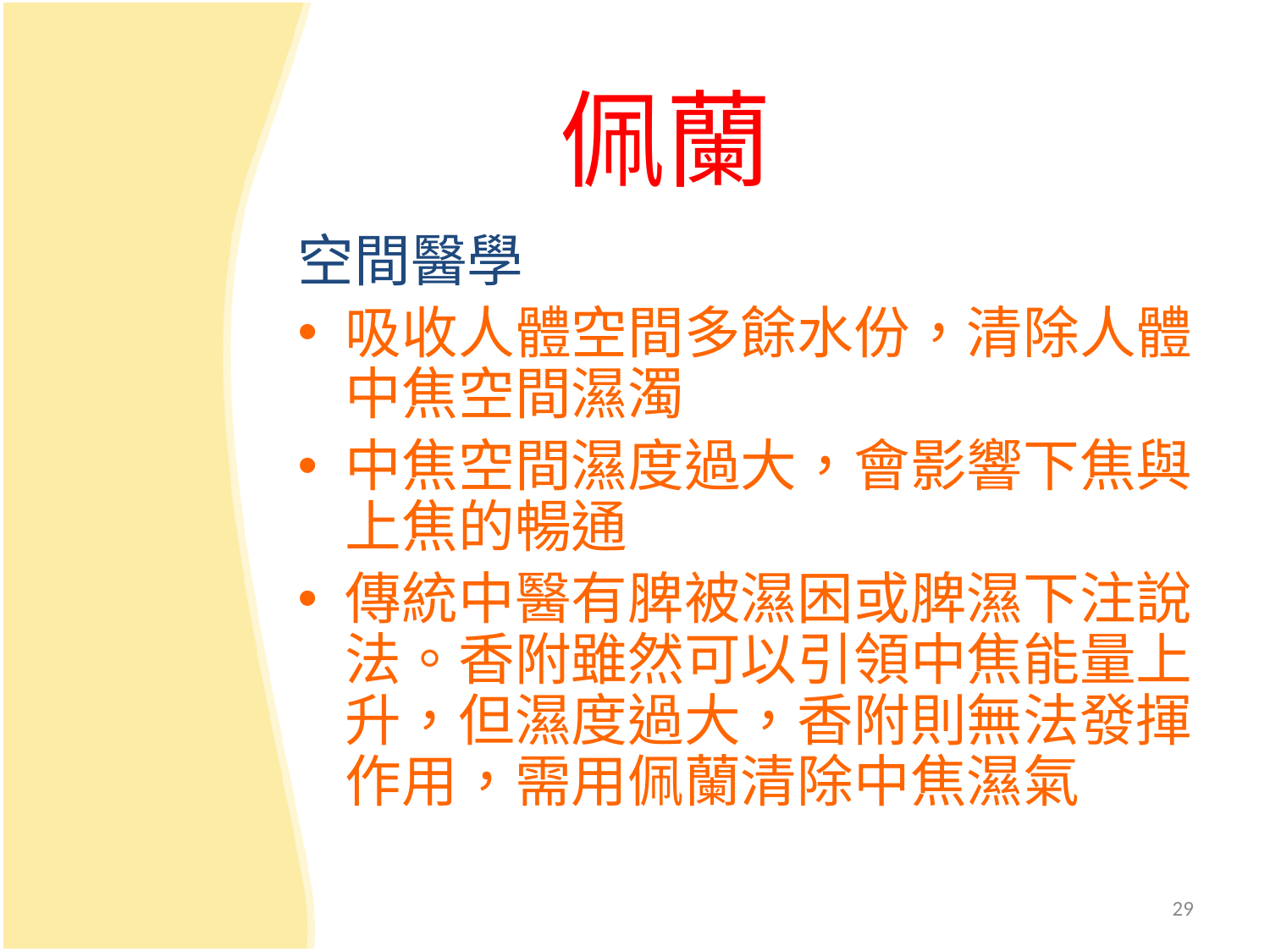

# 佩蘭
空間醫學
吸收人體空間多餘水份，清除人體中焦空間濕濁
中焦空間濕度過大，會影響下焦與上焦的暢通
傳統中醫有脾被濕困或脾濕下注說法。香附雖然可以引領中焦能量上升，但濕度過大，香附則無法發揮作用，需用佩蘭清除中焦濕氣
29